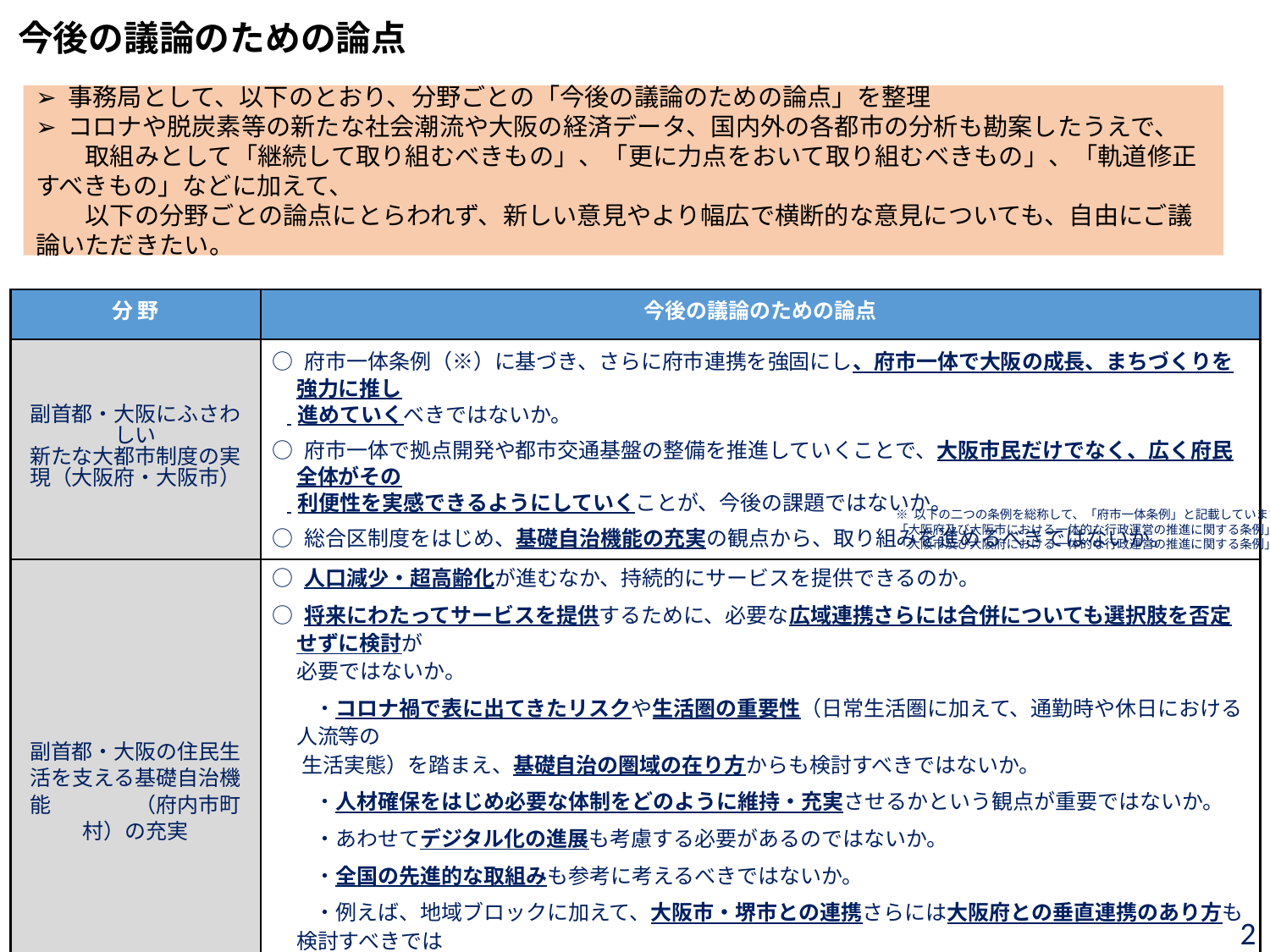

今後の議論のための論点
➢ 事務局として、以下のとおり、分野ごとの「今後の議論のための論点」を整理
➢ コロナや脱炭素等の新たな社会潮流や大阪の経済データ、国内外の各都市の分析も勘案したうえで、
　　取組みとして「継続して取り組むべきもの」、「更に力点をおいて取り組むべきもの」、「軌道修正すべきもの」などに加えて、
　　以下の分野ごとの論点にとらわれず、新しい意見やより幅広で横断的な意見についても、自由にご議論いただきたい。
| 分 野 | 今後の議論のための論点 |
| --- | --- |
| 副首都・大阪にふさわしい 新たな大都市制度の実現（大阪府・大阪市） | ○ 府市一体条例（※）に基づき、さらに府市連携を強固にし、府市一体で大阪の成長、まちづくりを強力に推し 進めていくべきではないか。 ○ 府市一体で拠点開発や都市交通基盤の整備を推進していくことで、大阪市民だけでなく、広く府民全体がその 利便性を実感できるようにしていくことが、今後の課題ではないか。 ○ 総合区制度をはじめ、基礎自治機能の充実の観点から、取り組みを進めるべきではないか。 |
| 副首都・大阪の住民生活を支える基礎自治機能　　　　（府内市町村）の充実 | ○ 人口減少・超高齢化が進むなか、持続的にサービスを提供できるのか。 ○ 将来にわたってサービスを提供するために、必要な広域連携さらには合併についても選択肢を否定せずに検討が 必要ではないか。 　　・コロナ禍で表に出てきたリスクや生活圏の重要性（日常生活圏に加えて、通勤時や休日における人流等の 生活実態）を踏まえ、基礎自治の圏域の在り方からも検討すべきではないか。 　　・人材確保をはじめ必要な体制をどのように維持・充実させるかという観点が重要ではないか。 　　・あわせてデジタル化の進展も考慮する必要があるのではないか。 　　・全国の先進的な取組みも参考に考えるべきではないか。 　　・例えば、地域ブロックに加えて、大阪市・堺市との連携さらには大阪府との垂直連携のあり方も検討すべきでは ないか。 ○ 必要に応じて、国による制度化も含めた効果的な仕組みを考えるべきではないか。 |
※ 以下の二つの条例を総称して、「府市一体条例」と記載しています。
「大阪府及び大阪市における一体的な行政運営の推進に関する条例」
「大阪市及び大阪府における一体的な行政運営の推進に関する条例」
2